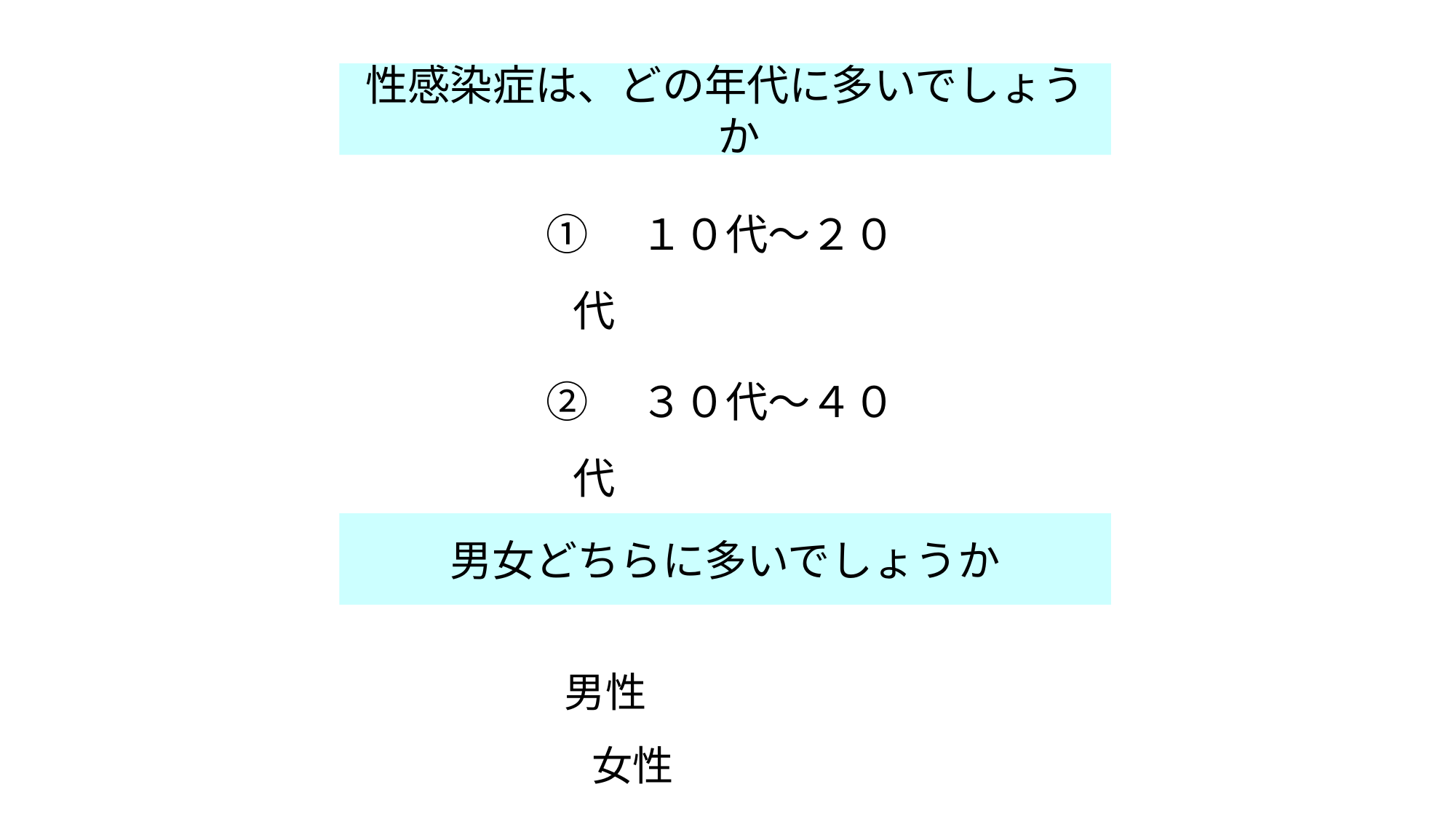

性感染症は、どの年代に多いでしょうか
①　１０代～２０代
②　３０代～４０代
③　その他
男女どちらに多いでしょうか
男性　　　　　女性